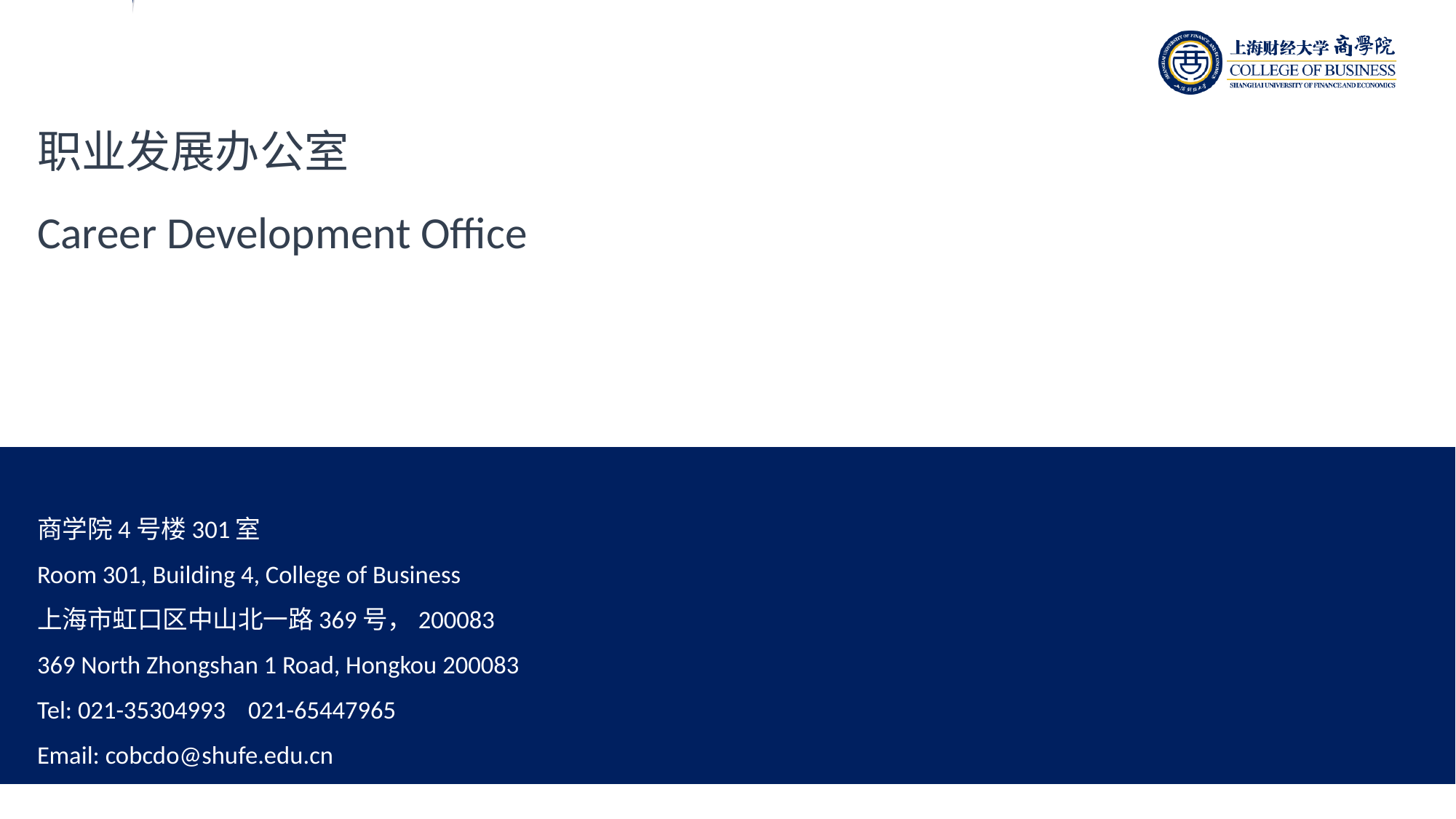

# 职业发展办公室 Career Development Office 商学院4号楼301室 Room 301, Building 4, College of Business 上海市虹口区中山北一路369号，200083 369 North Zhongshan 1 Road, Hongkou 200083 Tel: 021-35304993    021-65447965 Email: cobcdo@shufe.edu.cn